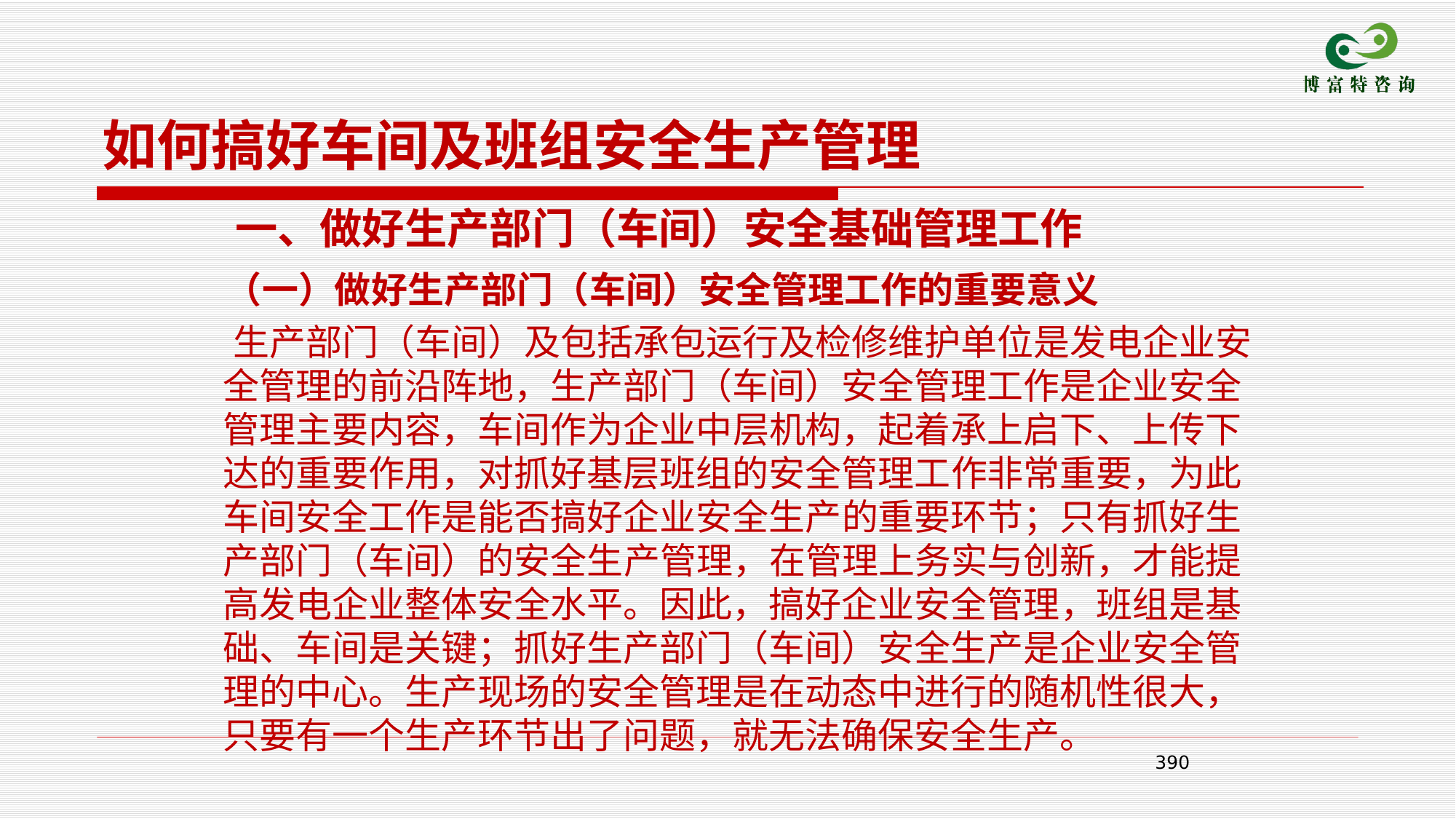

如何搞好车间及班组安全生产管理
      一、做好生产部门（车间）安全基础管理工作
     （一）做好生产部门（车间）安全管理工作的重要意义
       生产部门（车间）及包括承包运行及检修维护单位是发电企业安全管理的前沿阵地，生产部门（车间）安全管理工作是企业安全管理主要内容，车间作为企业中层机构，起着承上启下、上传下达的重要作用，对抓好基层班组的安全管理工作非常重要，为此车间安全工作是能否搞好企业安全生产的重要环节；只有抓好生产部门（车间）的安全生产管理，在管理上务实与创新，才能提高发电企业整体安全水平。因此，搞好企业安全管理，班组是基础、车间是关键；抓好生产部门（车间）安全生产是企业安全管理的中心。生产现场的安全管理是在动态中进行的随机性很大，只要有一个生产环节出了问题，就无法确保安全生产。

390